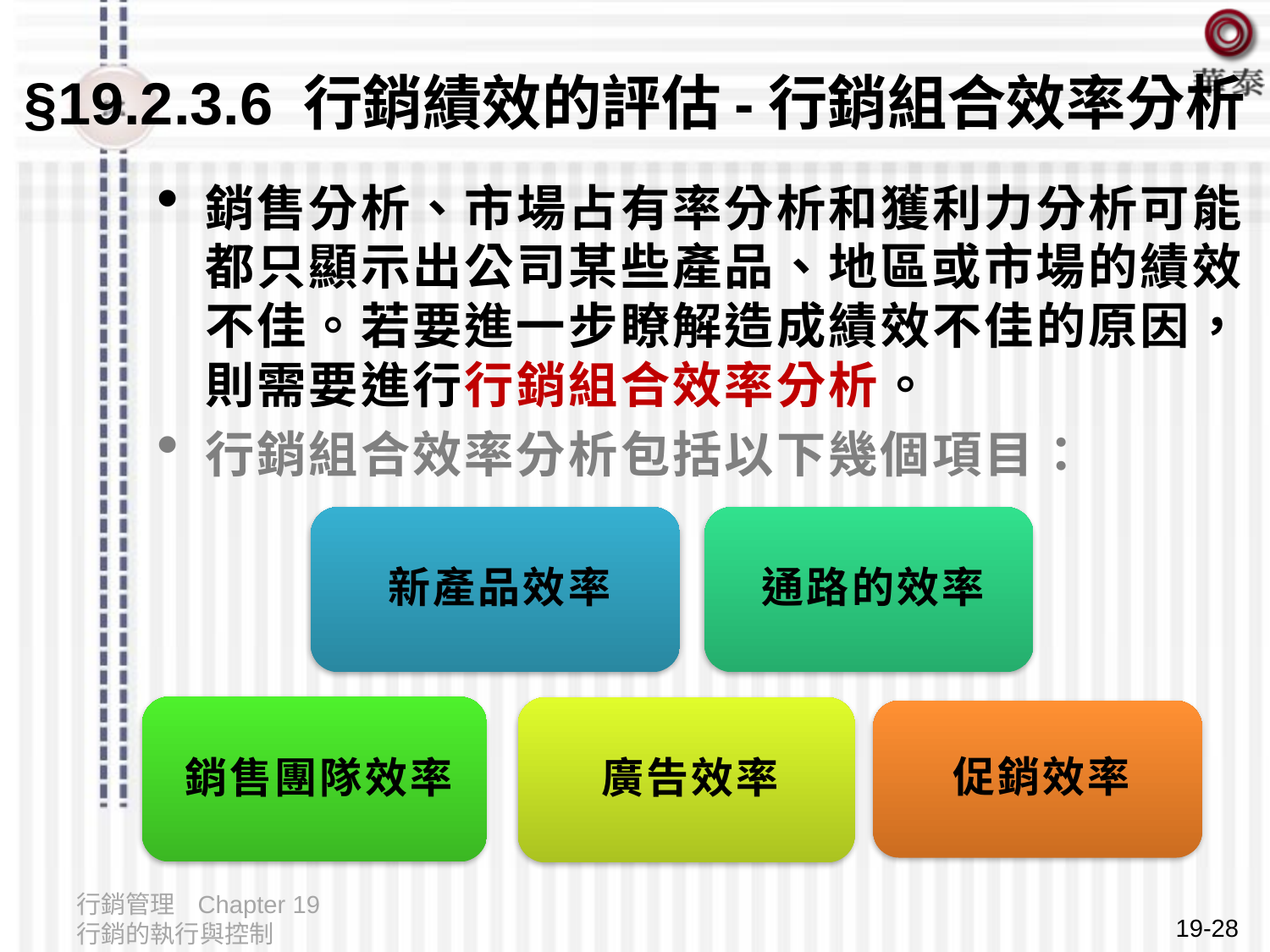

# §19.2.3.6 行銷績效的評估-行銷組合效率分析
銷售分析、市場占有率分析和獲利力分析可能都只顯示出公司某些產品、地區或市場的績效不佳。若要進一步瞭解造成績效不佳的原因，則需要進行行銷組合效率分析。
行銷組合效率分析包括以下幾個項目：
新產品效率
通路的效率
銷售團隊效率
廣告效率
促銷效率
行銷管理   Chapter 19   行銷的執行與控制
19-28